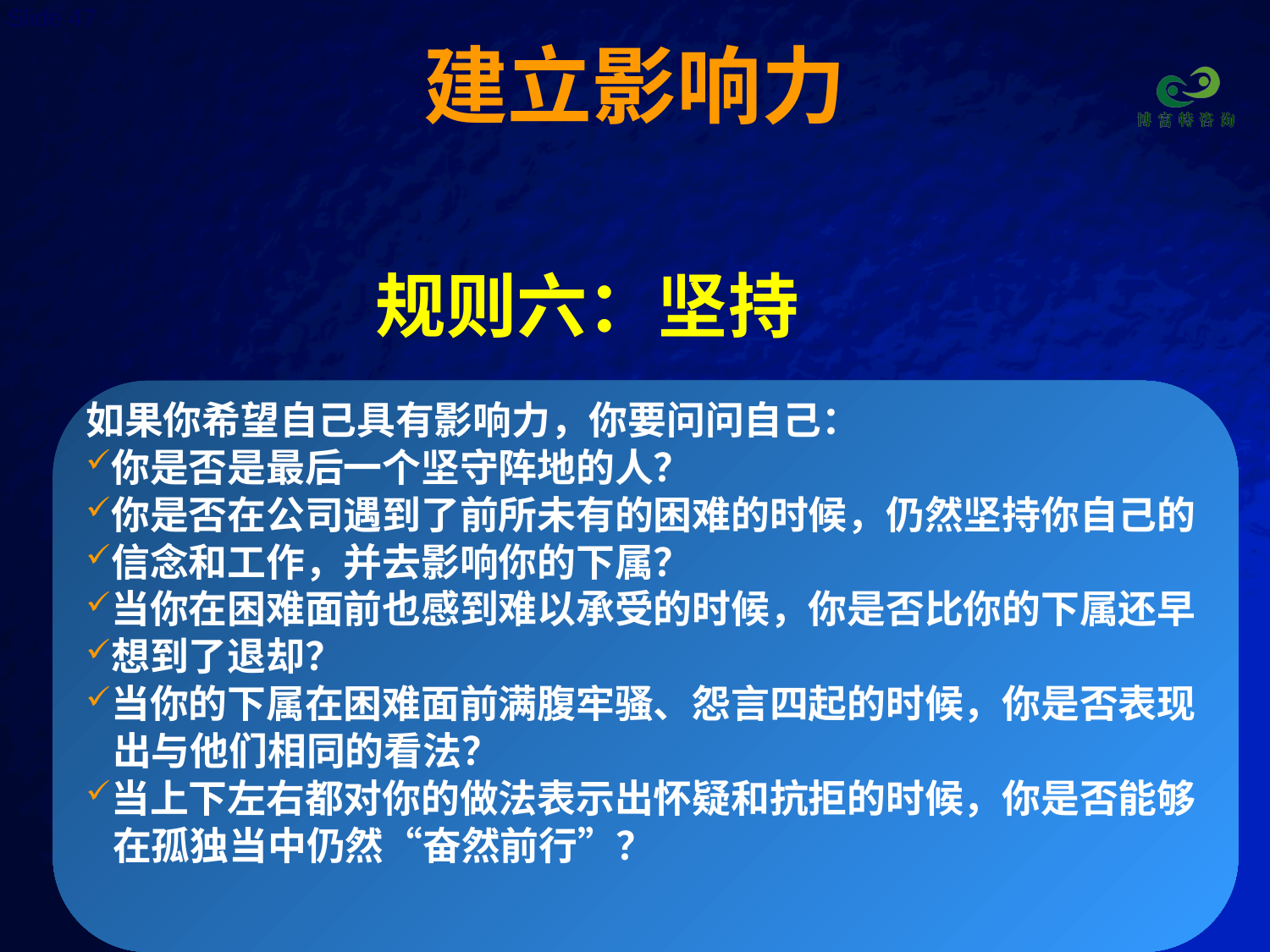

# 建立影响力

规则六：坚持

如果你希望自己具有影响力，你要问问自己：
你是否是最后一个坚守阵地的人？
你是否在公司遇到了前所未有的困难的时候，仍然坚持你自己的
信念和工作，并去影响你的下属？
当你在困难面前也感到难以承受的时候，你是否比你的下属还早
想到了退却？
当你的下属在困难面前满腹牢骚、怨言四起的时候，你是否表现
  出与他们相同的看法？
当上下左右都对你的做法表示出怀疑和抗拒的时候，你是否能够
  在孤独当中仍然“奋然前行”？